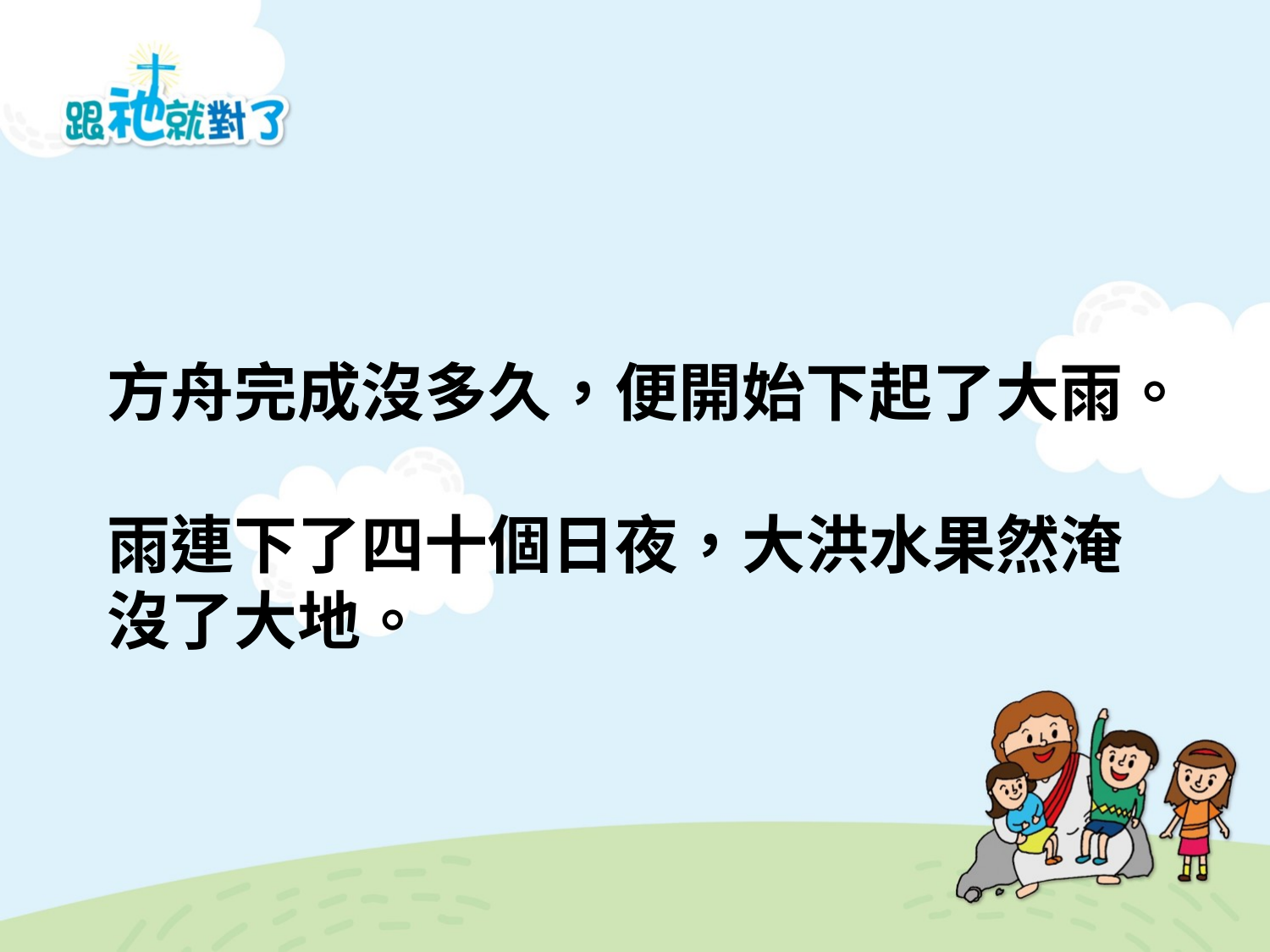

方舟完成沒多久，便開始下起了大雨。

雨連下了四十個日夜，大洪水果然淹沒了大地。